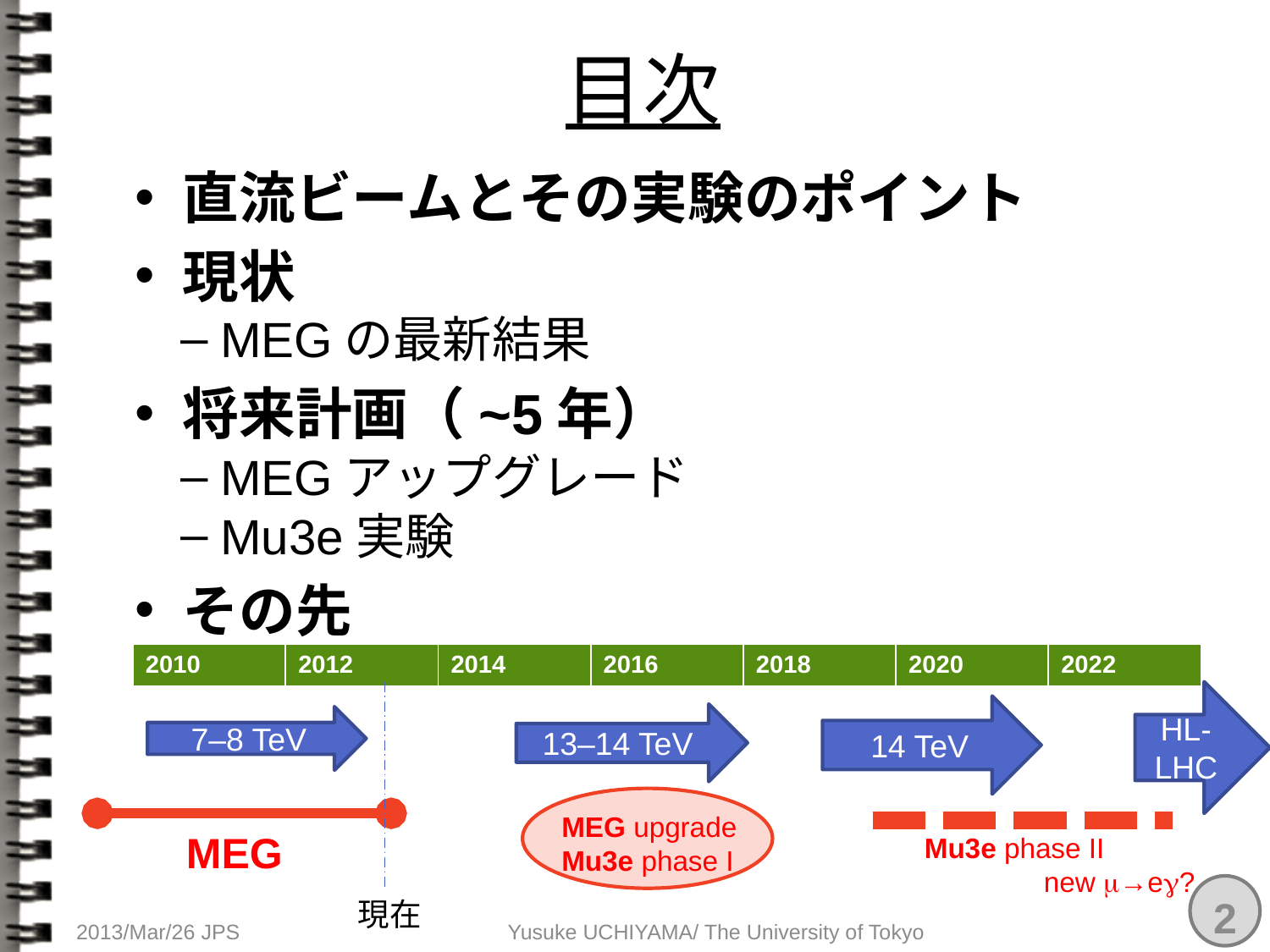

# 目次
直流ビームとその実験のポイント
現状
MEGの最新結果
将来計画（~5年）
MEGアップグレード
Mu3e実験
その先

| 2010 |  | 2012 |  | 2014 |  | 2016 |  | 2018 |  | 2020 |  | 2022 |  |
| --- | --- | --- | --- | --- | --- | --- | --- | --- | --- | --- | --- | --- | --- |
|  |  |  |  |  |  |  |  |  |  |  |  |  |  |
HL-LHC
14 TeV
13–14 TeV
7–8 TeV

MEG upgrade
Mu3e phase I
MEG
Mu3e phase II
　　　　new μ→eγ?
現在
2
2013/Mar/26 JPS
Yusuke UCHIYAMA/ The University of Tokyo